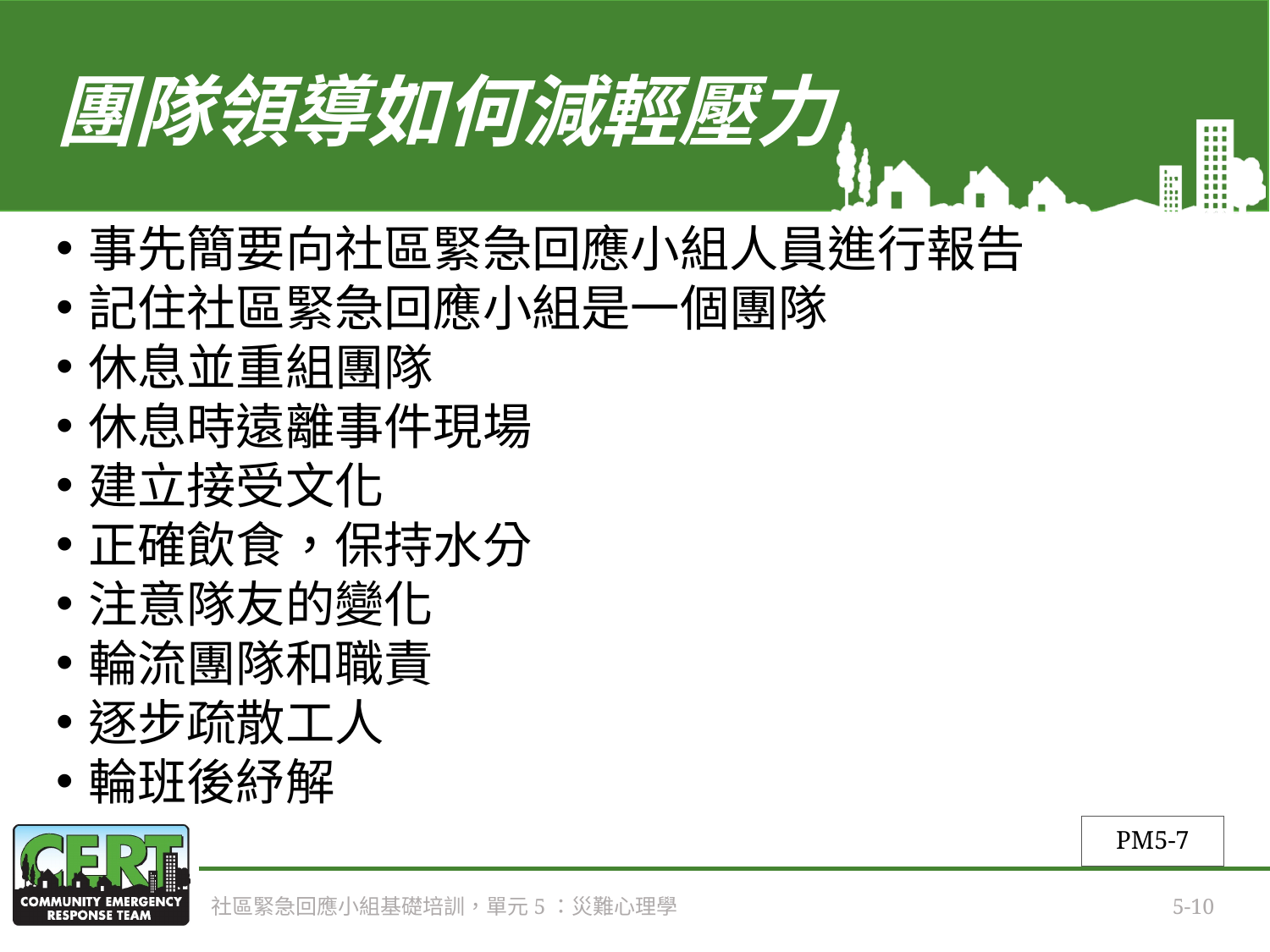

# 團隊領導如何減輕壓力
事先簡要向社區緊急回應小組人員進行報告
記住社區緊急回應小組是一個團隊
休息並重組團隊
休息時遠離事件現場
建立接受文化
正確飲食，保持水分
注意隊友的變化
輪流團隊和職責
逐步疏散工人
輪班後紓解
PM5-7
社區緊急回應小組基礎培訓，單元5：災難心理學
5-10